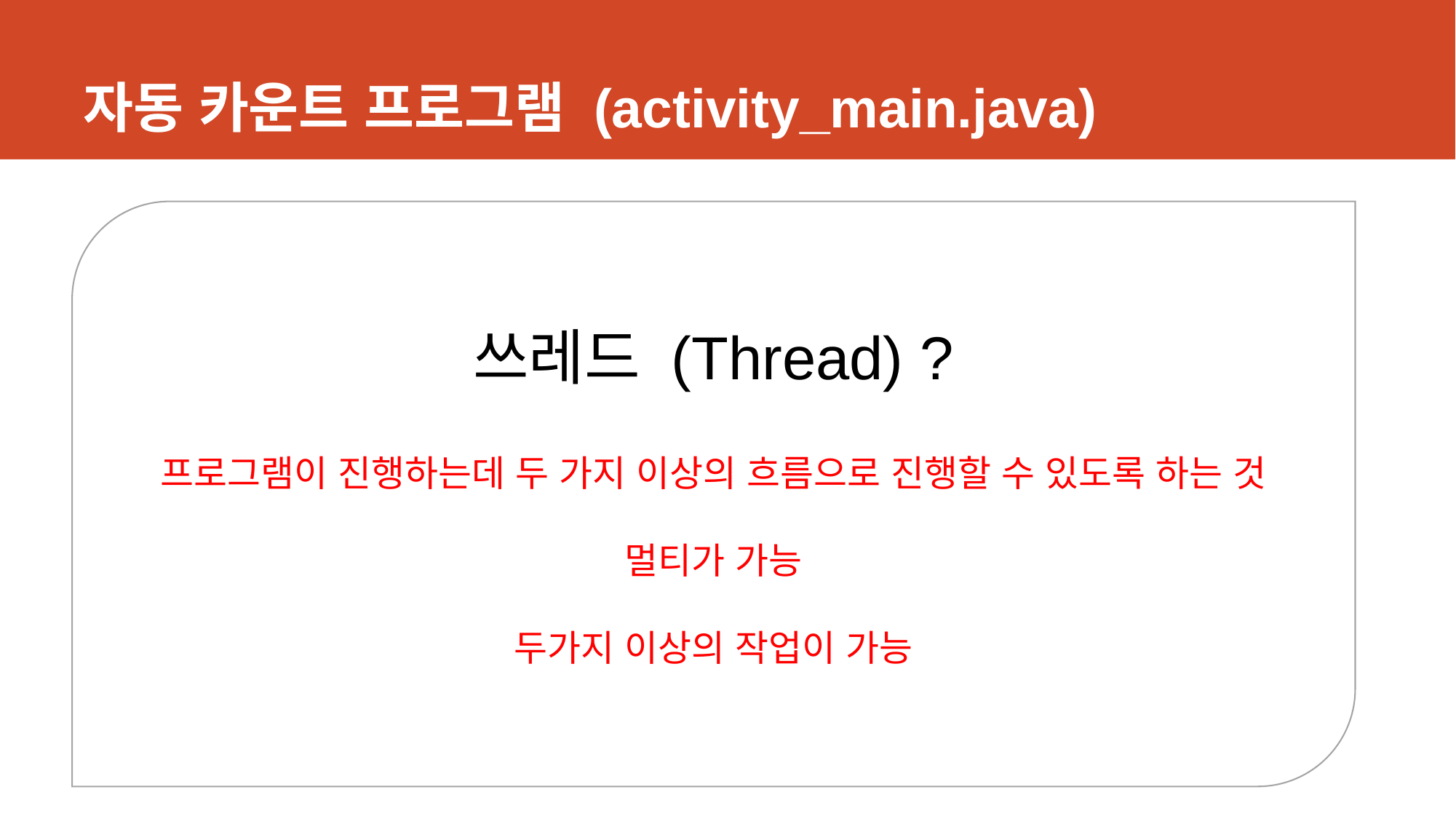

# 자동 카운트 프로그램 (activity_main.java)
쓰레드 (Thread) ?

프로그램이 진행하는데 두 가지 이상의 흐름으로 진행할 수 있도록 하는 것

멀티가 가능

두가지 이상의 작업이 가능